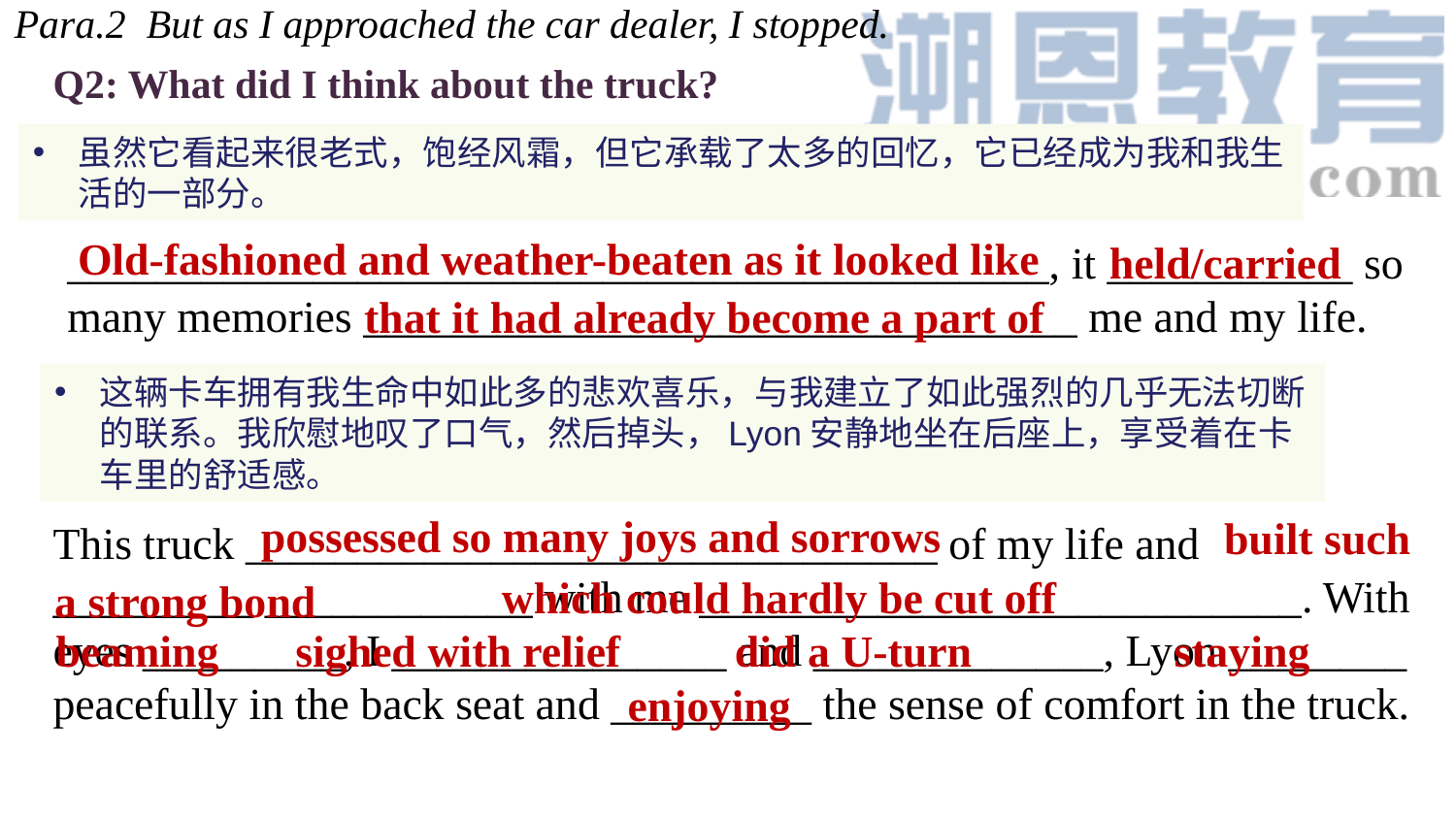

Para.2  But as I approached the car dealer, I stopped.
Q2: What did I think about the truck?
虽然它看起来很老式，饱经风霜，但它承载了太多的回忆，它已经成为我和我生活的一部分。
Old-fashioned and weather-beaten as it looked like
____________________________________________, it ___________ so many memories ________________________________ me and my life.

held/carried
that it had already become a part of
这辆卡车拥有我生命中如此多的悲欢喜乐，与我建立了如此强烈的几乎无法切断的联系。我欣慰地叹了口气，然后掉头，Lyon安静地坐在后座上，享受着在卡车里的舒适感。
possessed so many joys and sorrows
built such
This truck _______________________________ of my life and _________ ____________ with me ___________________________. With eyes _________, I _______________ and _____________, Lyon ________ peacefully in the back seat and _________ the sense of comfort in the truck.
which could hardly be cut off
a strong bond
did a U-turn
staying
sighed with relief
beaming
enjoying